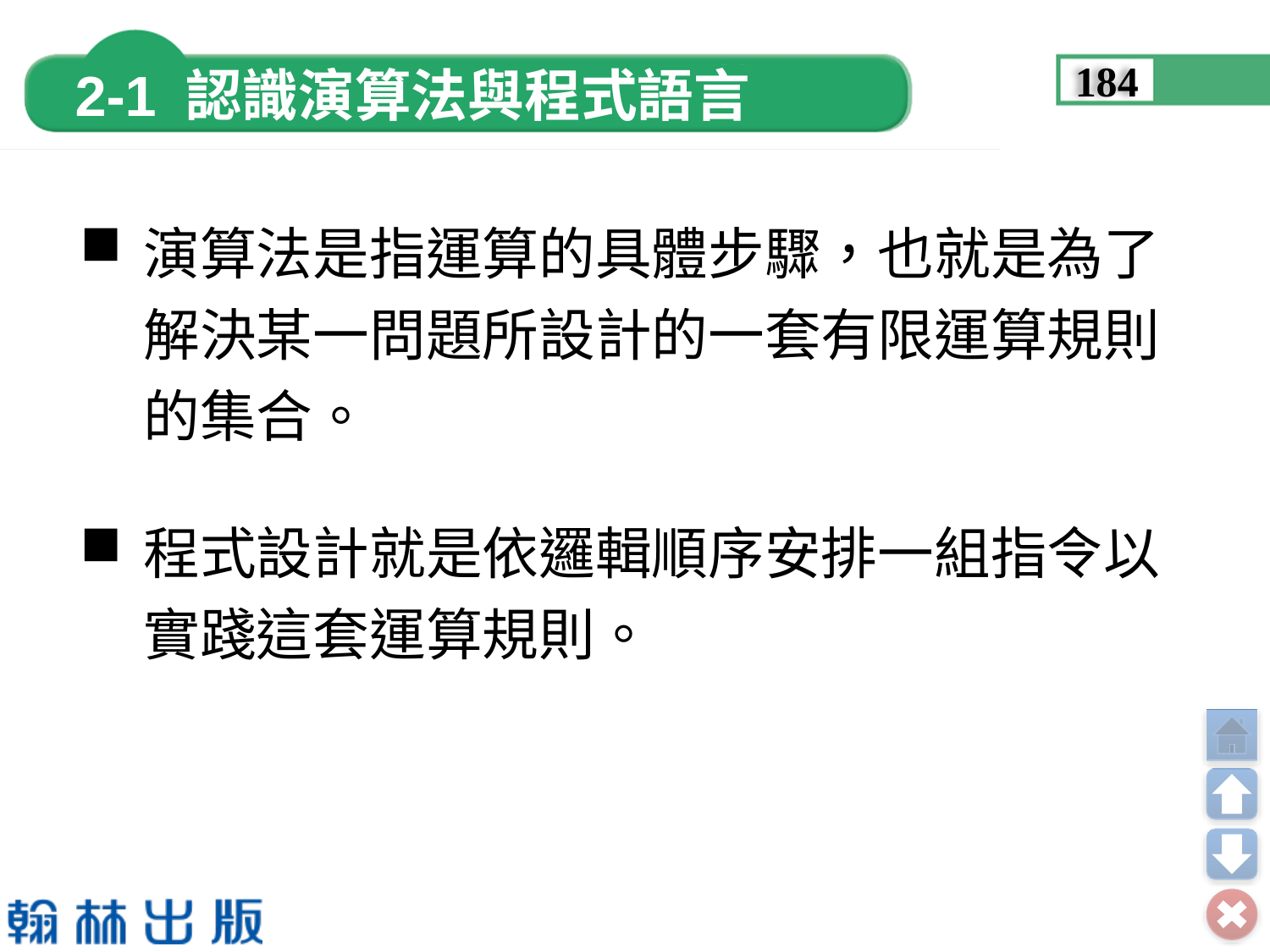

184
演算法是指運算的具體步驟，也就是為了解決某一問題所設計的一套有限運算規則的集合。
程式設計就是依邏輯順序安排一組指令以實踐這套運算規則。